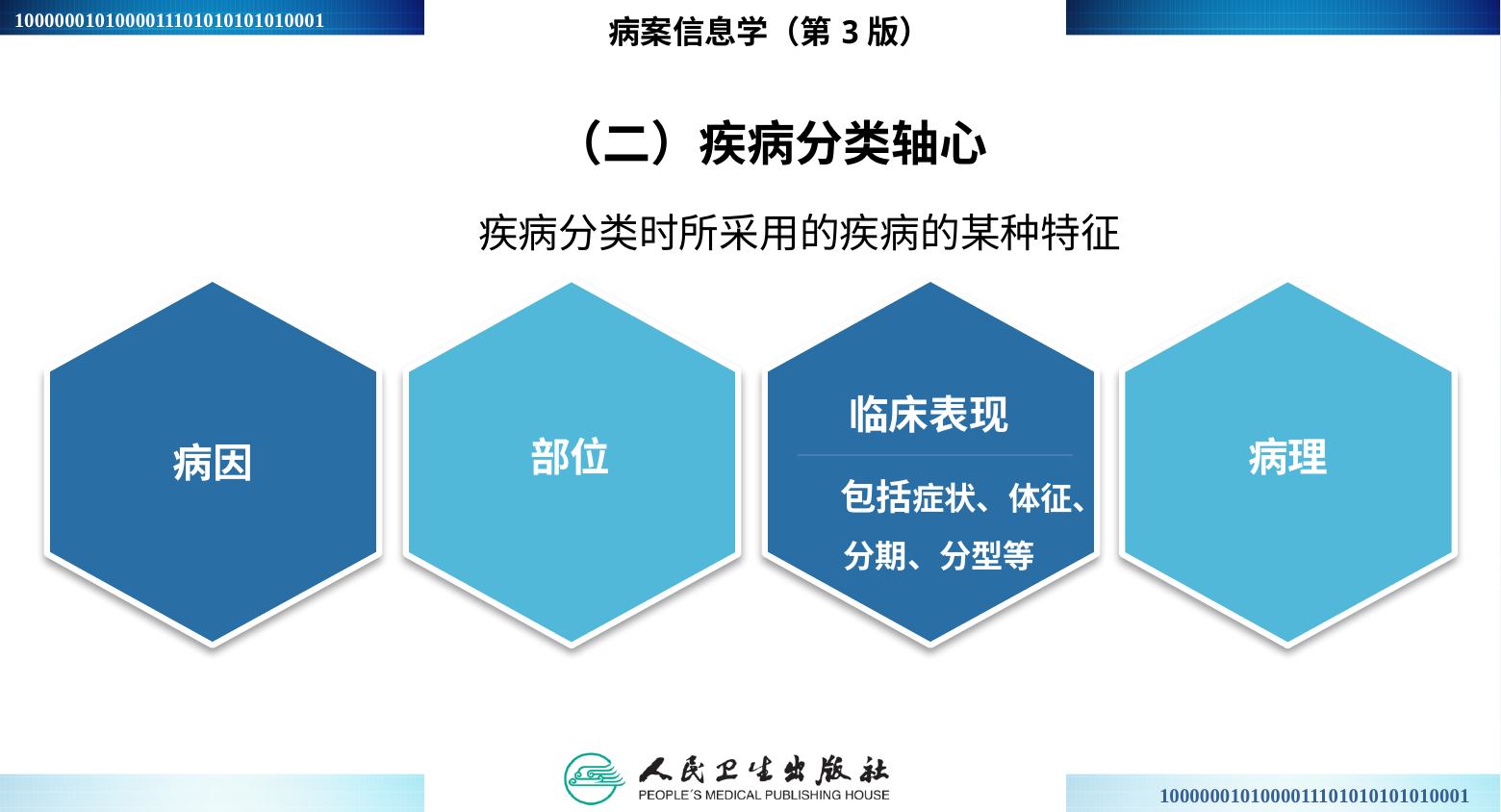

病案信息学（第3版）
# （二）疾病分类轴心
疾病分类时所采用的疾病的某种特征

临床表现
部位
病理
病因
   包括症状、体征、
分期、分型等